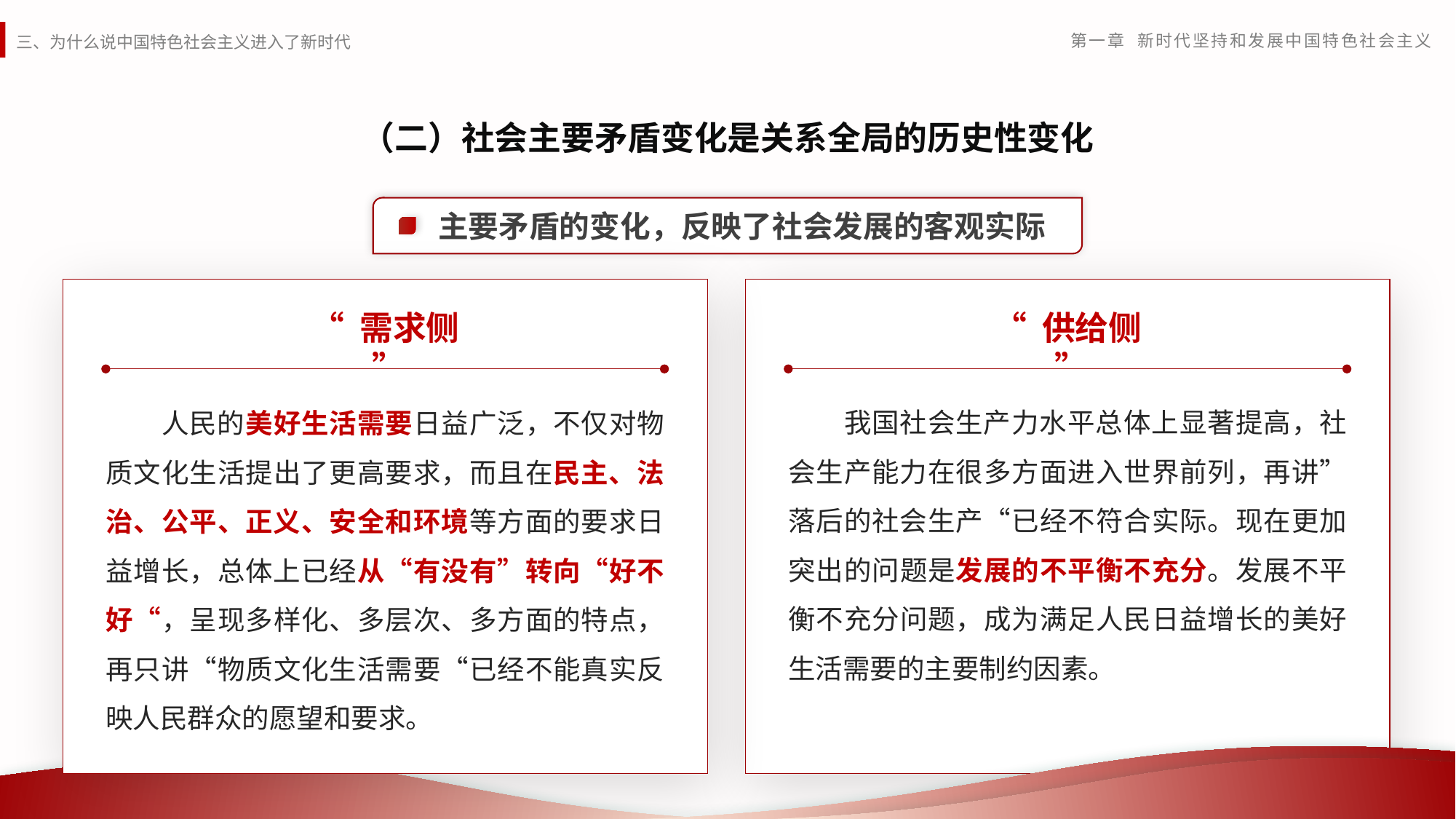

（二）社会主要矛盾变化是关系全局的历史性变化
主要矛盾的变化，反映了社会发展的客观实际

“ 需求侧 ”
“ 供给侧 ”
　　我国社会生产力水平总体上显著提高，社会生产能力在很多方面进入世界前列，再讲”落后的社会生产“已经不符合实际。现在更加突出的问题是发展的不平衡不充分。发展不平衡不充分问题，成为满足人民日益增长的美好生活需要的主要制约因素。
　　人民的美好生活需要日益广泛，不仅对物质文化生活提出了更高要求，而且在民主、法治、公平、正义、安全和环境等方面的要求日益增长，总体上已经从“有没有”转向“好不好“，呈现多样化、多层次、多方面的特点，再只讲“物质文化生活需要“已经不能真实反映人民群众的愿望和要求。